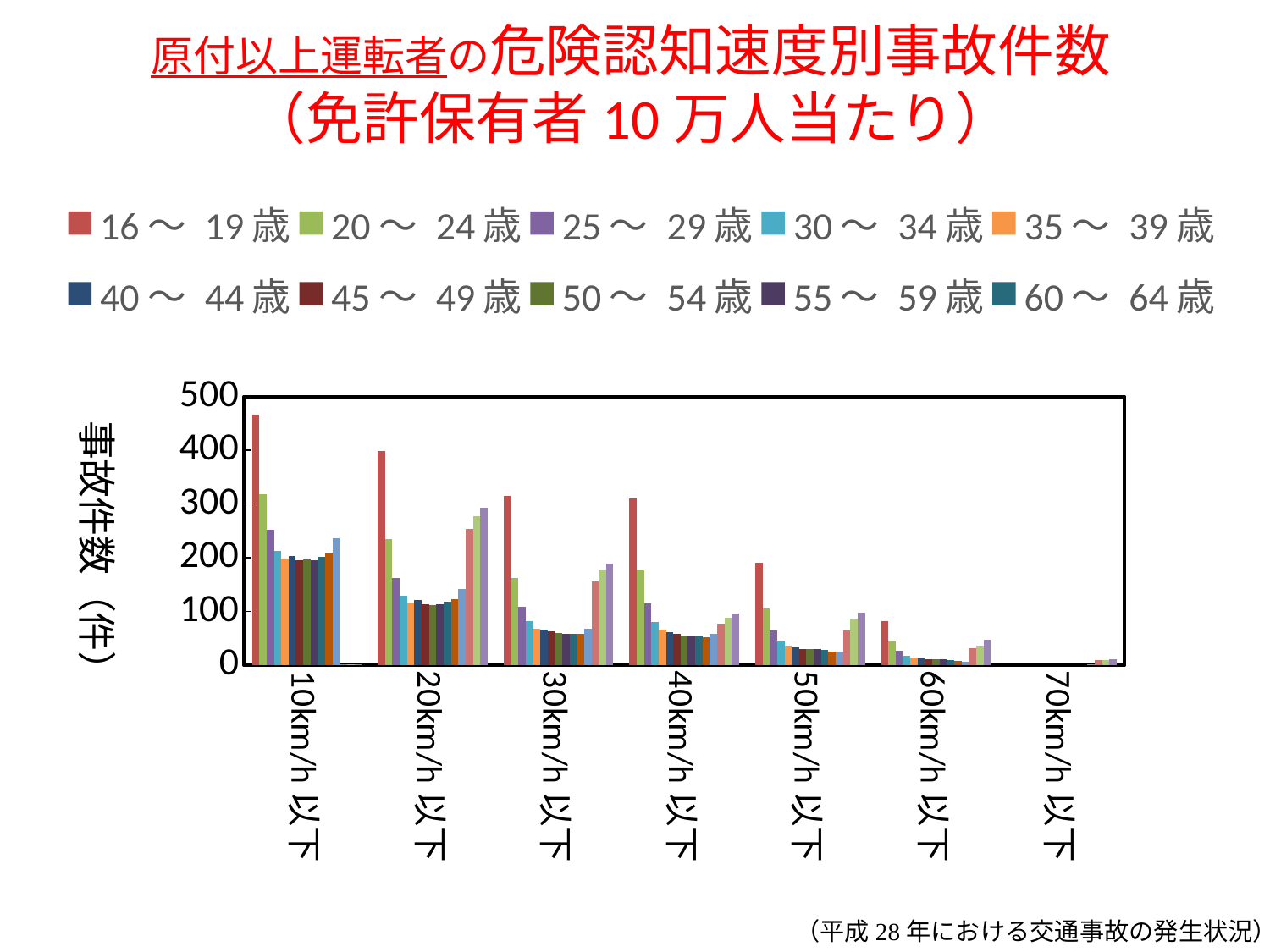

# 原付以上運転者の危険認知速度別事故件数 （免許保有者10万人当たり）

[unsupported chart]

（平成28年における交通事故の発生状況）